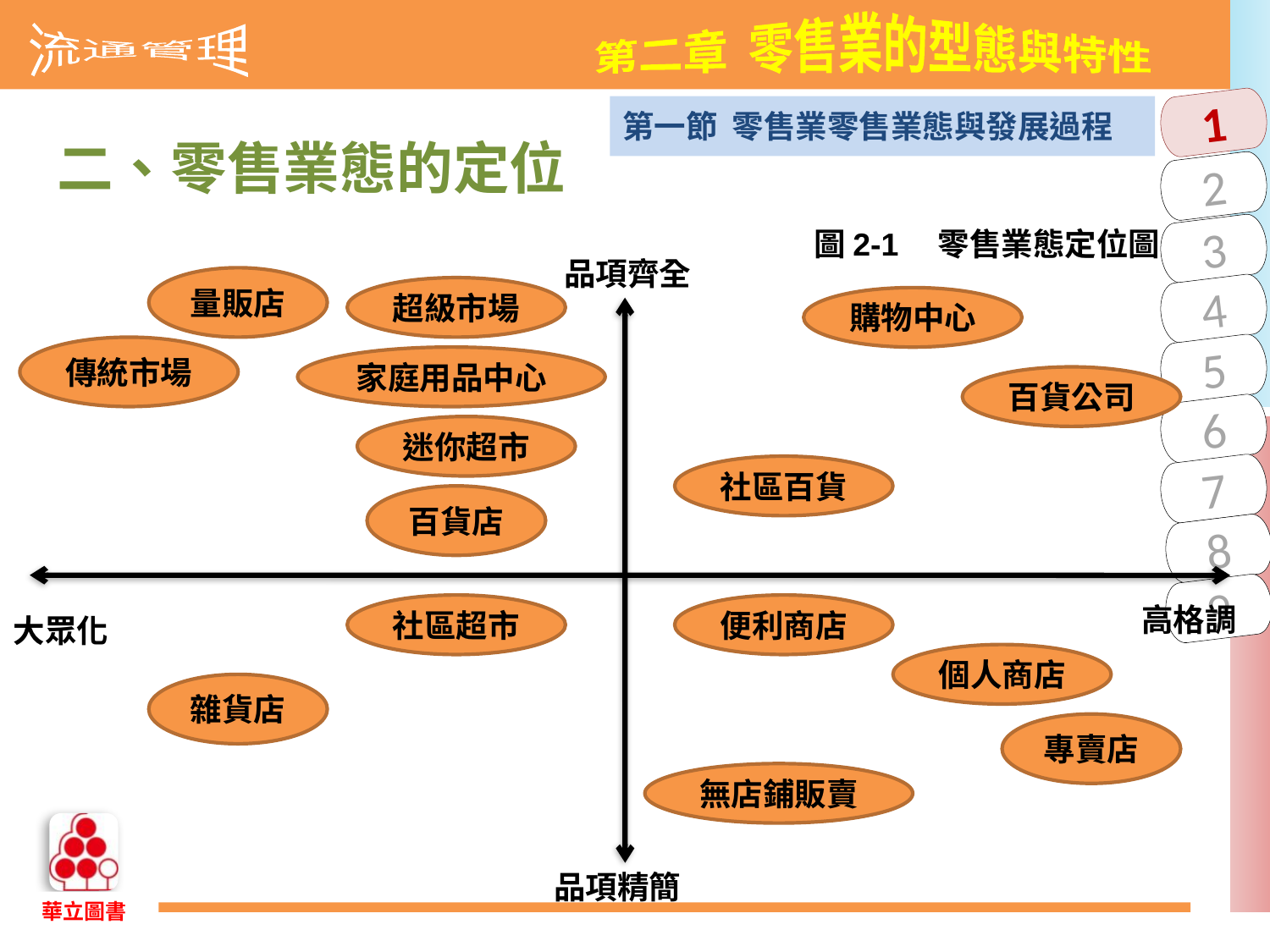

第一節  零售業零售業態與發展過程
二、零售業態的定位

圖2-1　零售業態定位圖
品項齊全
量販店
超級市場
購物中心
傳統市場
家庭用品中心
百貨公司
迷你超市
社區百貨
百貨店
高格調
社區超市
便利商店
大眾化
個人商店
雜貨店
專賣店
無店鋪販賣
品項精簡